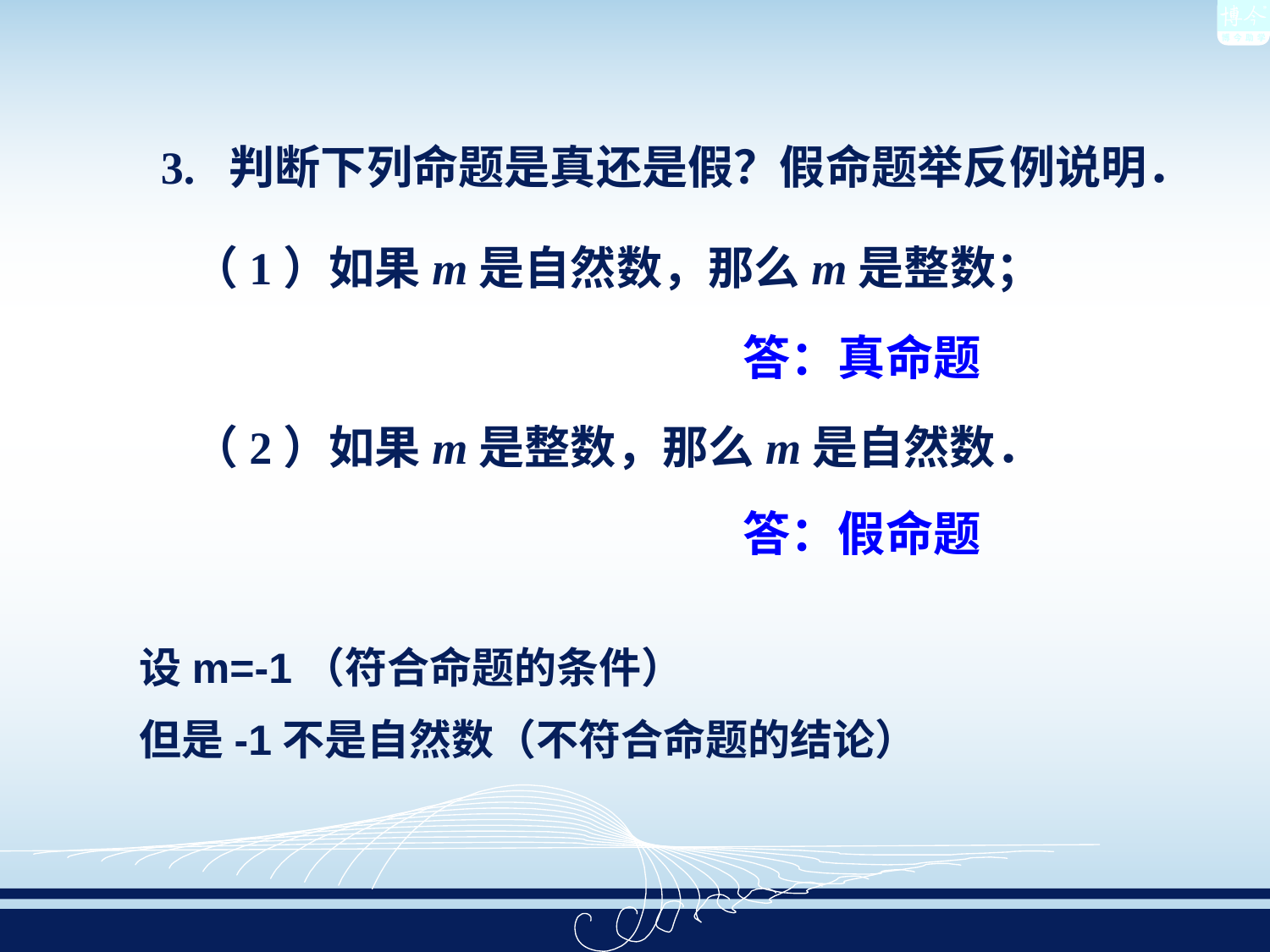

3.  判断下列命题是真还是假？假命题举反例说明．
（1）如果m是自然数，那么m是整数；
答：真命题
（2）如果m是整数，那么m是自然数．
答：假命题
设m=-1（符合命题的条件）
但是-1不是自然数（不符合命题的结论）